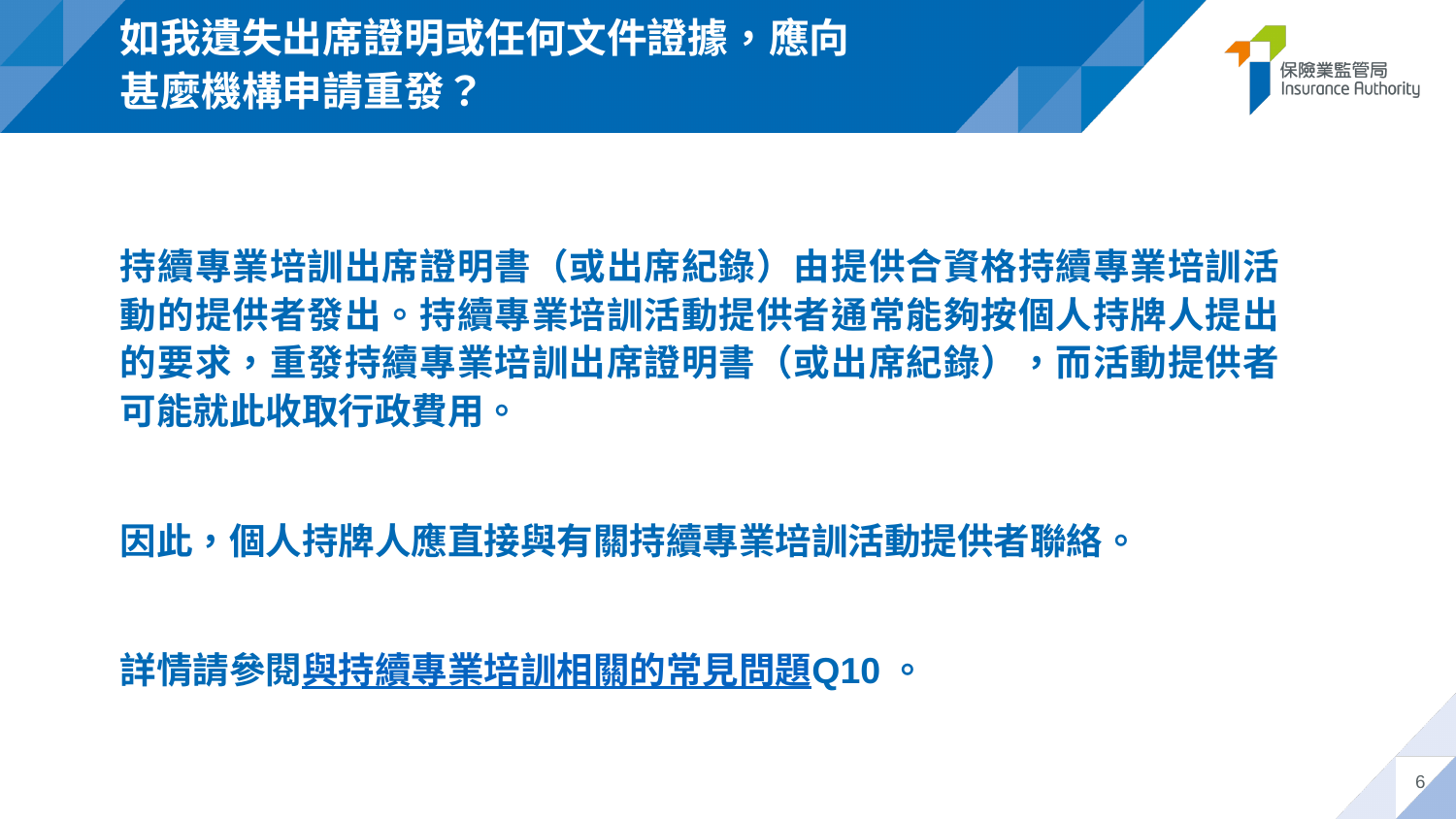

# 如我遺失出席證明或任何文件證據，應向甚麼機構申請重發？
持續專業培訓出席證明書（或出席紀錄）由提供合資格持續專業培訓活動的提供者發出。持續專業培訓活動提供者通常能夠按個人持牌人提出的要求，重發持續專業培訓出席證明書（或出席紀錄），而活動提供者可能就此收取行政費用。
因此，個人持牌人應直接與有關持續專業培訓活動提供者聯絡。
詳情請參閱與持續專業培訓相關的常見問題Q10。
6